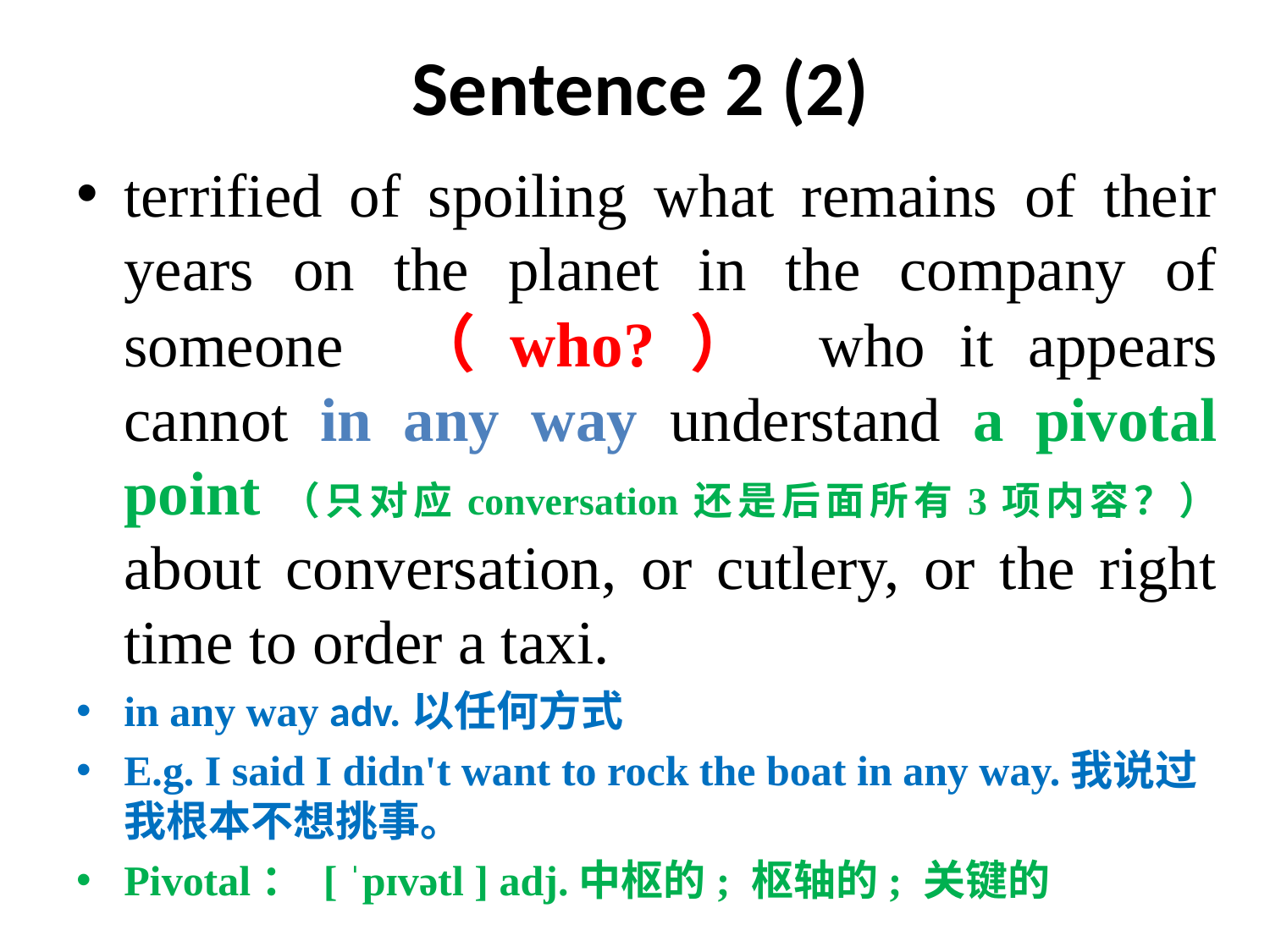

# Sentence 2 (2)
terrified of spoiling what remains of their years on the planet in the company of someone （who?） who it appears cannot in any way understand a pivotal point（只对应conversation还是后面所有3项内容？） about conversation, or cutlery, or the right time to order a taxi.
in any way adv.以任何方式
E.g. I said I didn't want to rock the boat in any way.我说过我根本不想挑事。
Pivotal： [ ˈpɪvətl ] adj.中枢的; 枢轴的; 关键的